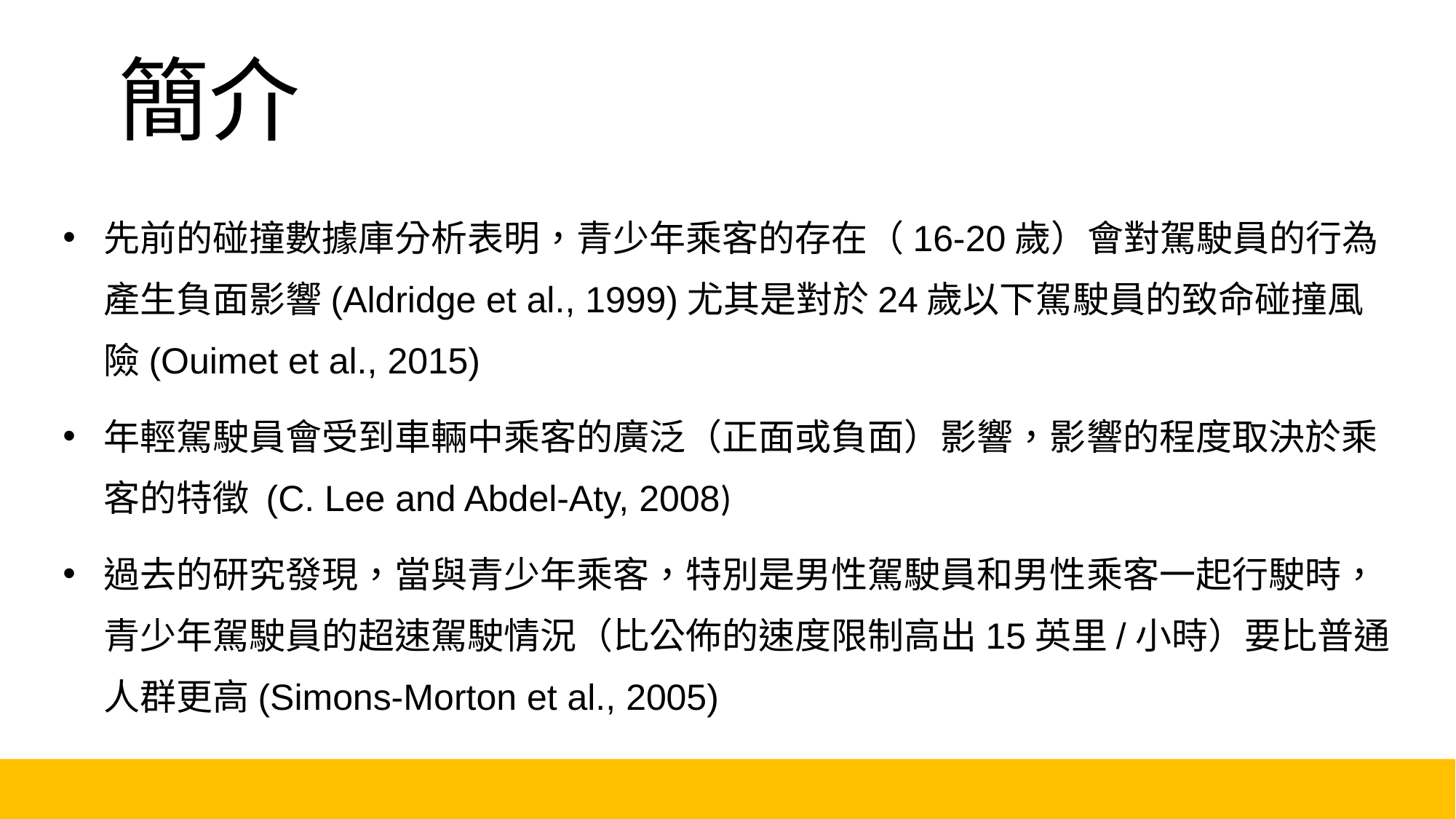

# 簡介
先前的碰撞數據庫分析表明，青少年乘客的存在（16-20歲）會對駕駛員的行為產生負面影響(Aldridge et al., 1999)尤其是對於24歲以下駕駛員的致命碰撞風險(Ouimet et al., 2015)
年輕駕駛員會受到車輛中乘客的廣泛（正面或負面）影響，影響的程度取決於乘客的特徵 (C. Lee and Abdel-Aty, 2008)
過去的研究發現，當與青少年乘客，特別是男性駕駛員和男性乘客一起行駛時，青少年駕駛員的超速駕駛情況（比公佈的速度限制高出15英里/小時）要比普通人群更高(Simons-Morton et al., 2005)

2